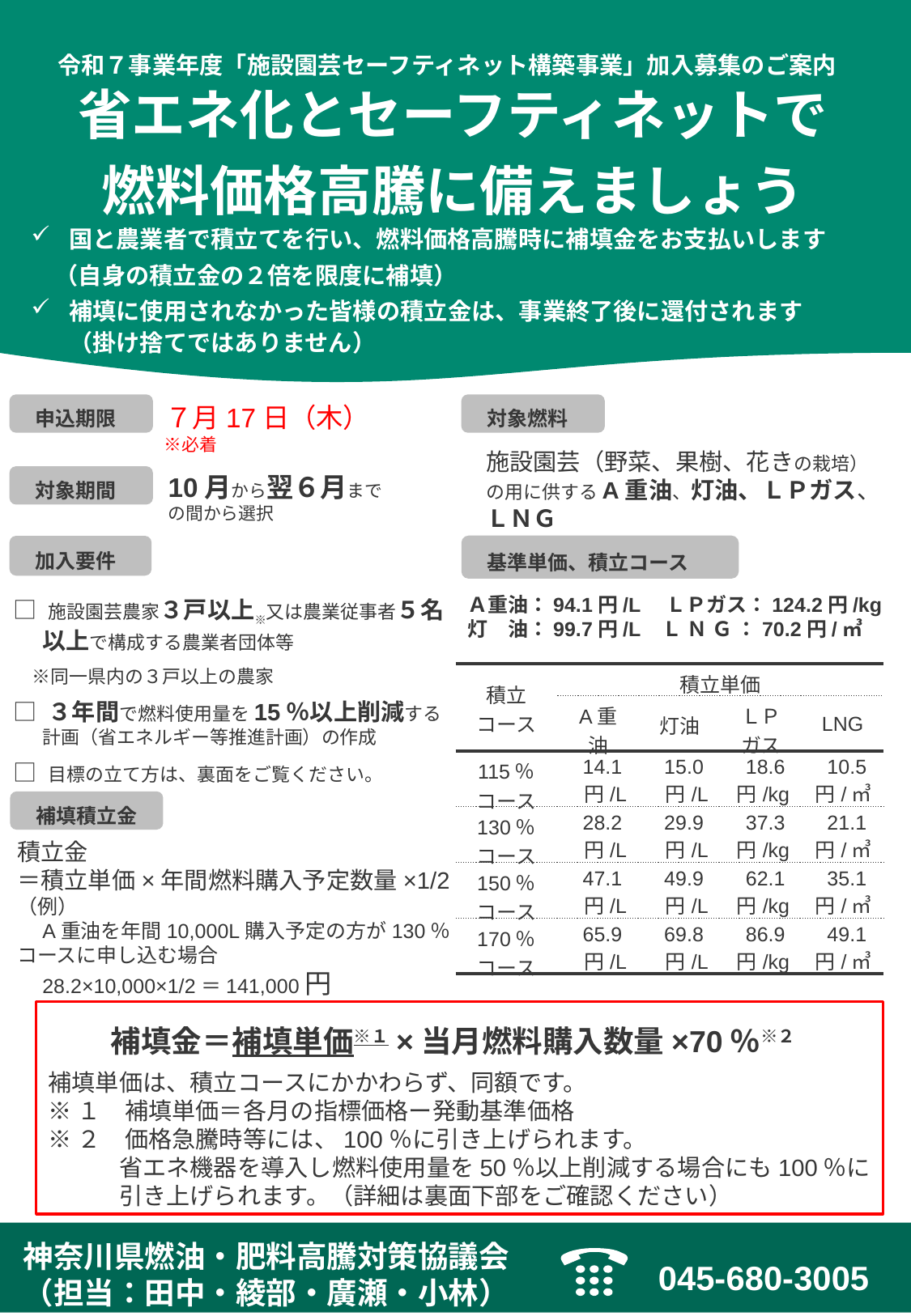

# 令和７事業年度「施設園芸セーフティネット構築事業」加入募集のご案内
省エネ化とセーフティネットで
燃料価格高騰に備えましょう

国と農業者で積立てを行い、燃料価格高騰時に補填金をお支払いします
　（自身の積立金の２倍を限度に補填）
補填に使用されなかった皆様の積立金は、事業終了後に還付されます
（掛け捨てではありません）
申込期限
対象燃料
　７月17日（木）
　  ※必着
施設園芸（野菜、果樹、花きの栽培）の用に供するA重油、灯油、ＬＰガス、ＬＮＧ
10月から翌６月まで
の間から選択
対象期間
基準単価、積立コース
加入要件
Ａ重油：94.1円/L　ＬＰガス：124.2円/kg
灯　油：99.7円/L   Ｌ Ｎ Ｇ ：70.2円/㎥
□ 施設園芸農家３戸以上※又は農業従事者５名以上で構成する農業者団体等
　※同一県内の３戸以上の農家
□ ３年間で燃料使用量を15％以上削減する計画（省エネルギー等推進計画）の作成
□ 目標の立て方は、裏面をご覧ください。
| 積立コース | 積立単価 |  |  |  |
| --- | --- | --- | --- | --- |
|  | A重油 | 灯油 | ＬＰガス | LNG |
| 115％コース | 14.1円/L | 15.0円/L | 18.6円/kg | 10.5円/㎥ |
| 130％コース | 28.2円/L | 29.9円/L | 37.3円/kg | 21.1円/㎥ |
| 150％コース | 47.1円/L | 49.9円/L | 62.1円/kg | 35.1円/㎥ |
| 170％コース | 65.9円/L | 69.8円/L | 86.9円/kg | 49.1円/㎥ |
補填積立金
積立金
＝積立単価×年間燃料購入予定数量×1/2
（例）
　A重油を年間10,000L購入予定の方が130％コースに申し込む場合
　28.2×10,000×1/2＝141,000円

補填単価は、積立コースにかかわらず、同額です。
※１　補填単価＝各月の指標価格ー発動基準価格
※２　価格急騰時等には、100％に引き上げられます。
　　　省エネ機器を導入し燃料使用量を50％以上削減する場合にも100％に
　　　引き上げられます。（詳細は裏面下部をご確認ください）
補填金＝補填単価※１×当月燃料購入数量×70％※２

神奈川県燃油・肥料高騰対策協議会
（担当：田中・綾部・廣瀬・小林）

045-680-3005